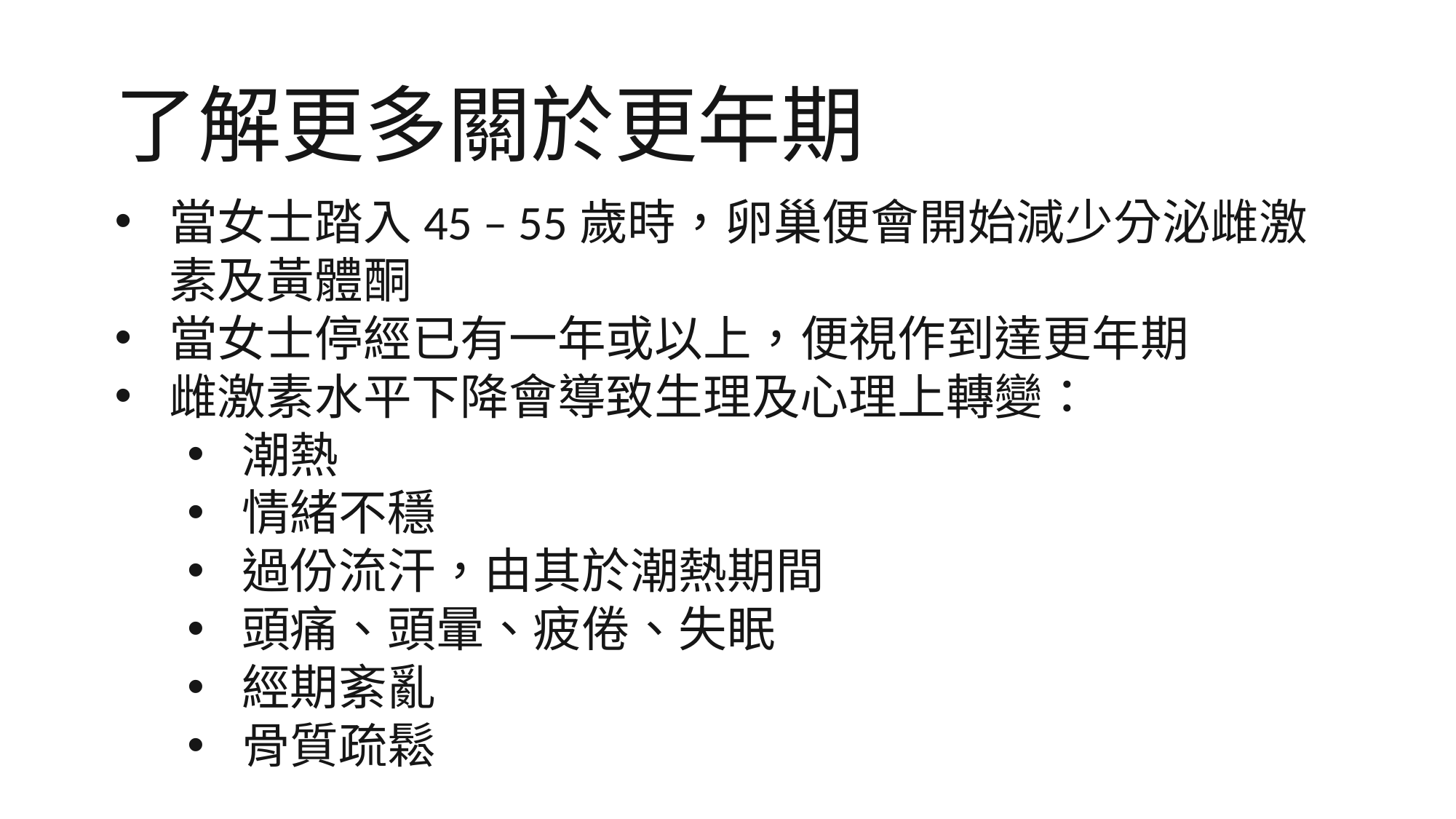

# 了解更多關於更年期
當女士踏入45 – 55歲時，卵巢便會開始減少分泌雌激素及黃體酮
當女士停經已有一年或以上，便視作到達更年期
雌激素水平下降會導致生理及心理上轉變：
潮熱
情緒不穩
過份流汗，由其於潮熱期間
頭痛、頭暈、疲倦、失眠
經期紊亂
骨質疏鬆